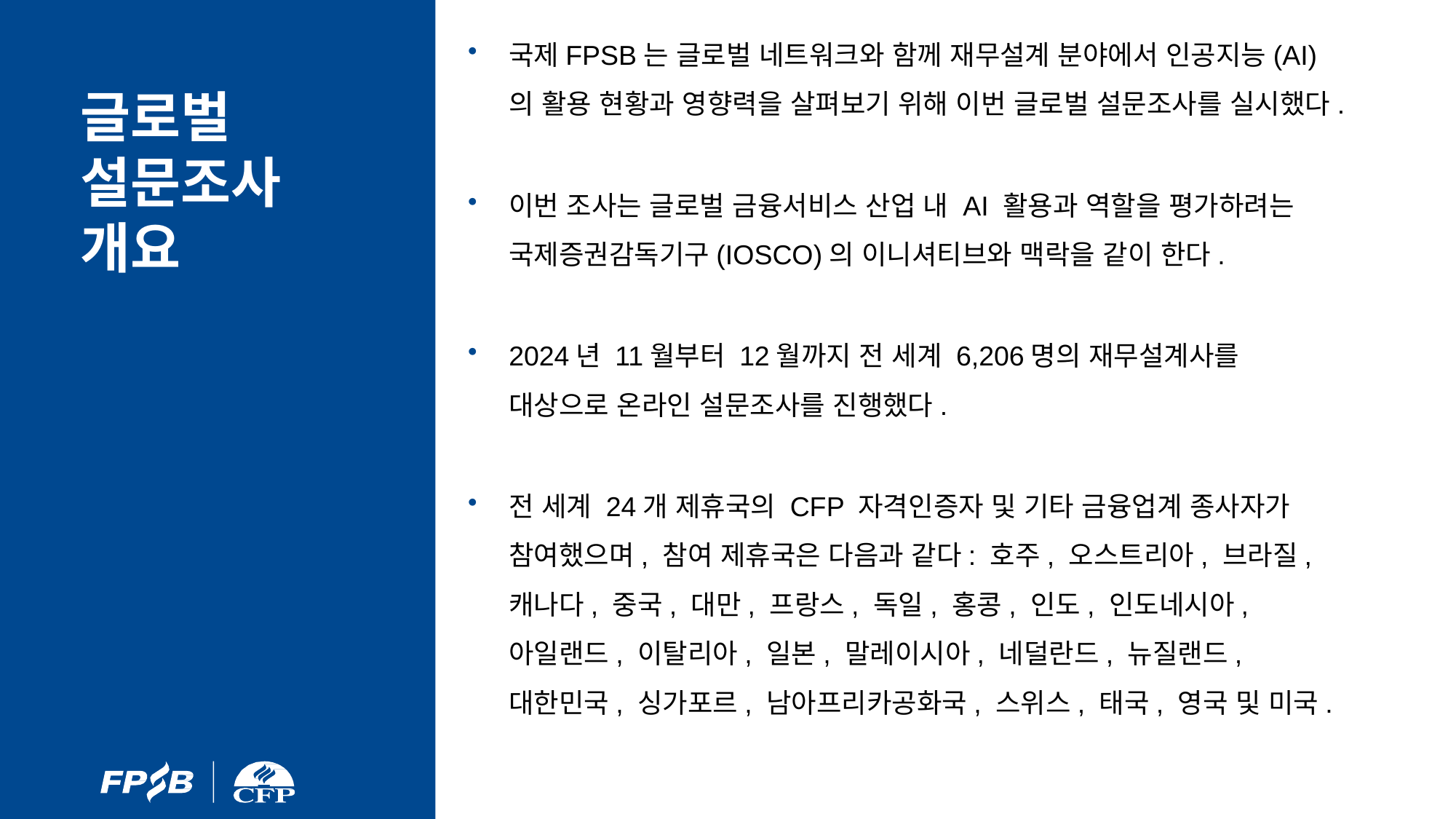

국제FPSB는 글로벌 네트워크와 함께 재무설계 분야에서 인공지능(AI)의 활용 현황과 영향력을 살펴보기 위해 이번 글로벌 설문조사를 실시했다.

이번 조사는 글로벌 금융서비스 산업 내 AI 활용과 역할을 평가하려는 국제증권감독기구(IOSCO)의 이니셔티브와 맥락을 같이 한다.

2024년 11월부터 12월까지 전 세계 6,206명의 재무설계사를 대상으로 온라인 설문조사를 진행했다.

전 세계 24개 제휴국의 CFP 자격인증자 및 기타 금융업계 종사자가 참여했으며, 참여 제휴국은 다음과 같다: 호주, 오스트리아, 브라질, 캐나다, 중국, 대만, 프랑스, 독일, 홍콩, 인도, 인도네시아, 아일랜드, 이탈리아, 일본, 말레이시아, 네덜란드, 뉴질랜드, 대한민국, 싱가포르, 남아프리카공화국, 스위스, 태국, 영국 및 미국.

글로벌 설문조사 개요
3